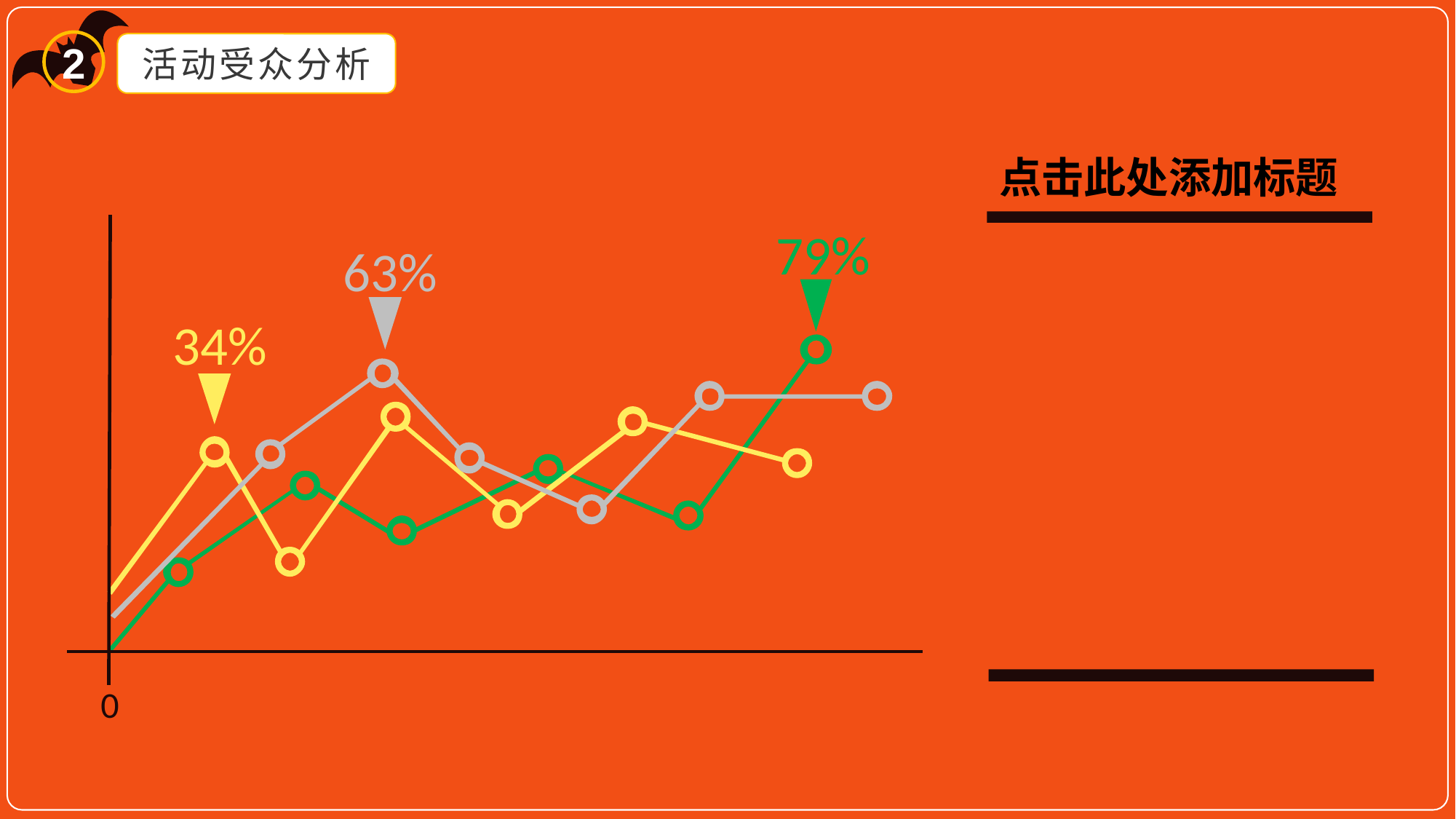

2
活动受众分析
点击此处添加标题

79%
63%

34%

0